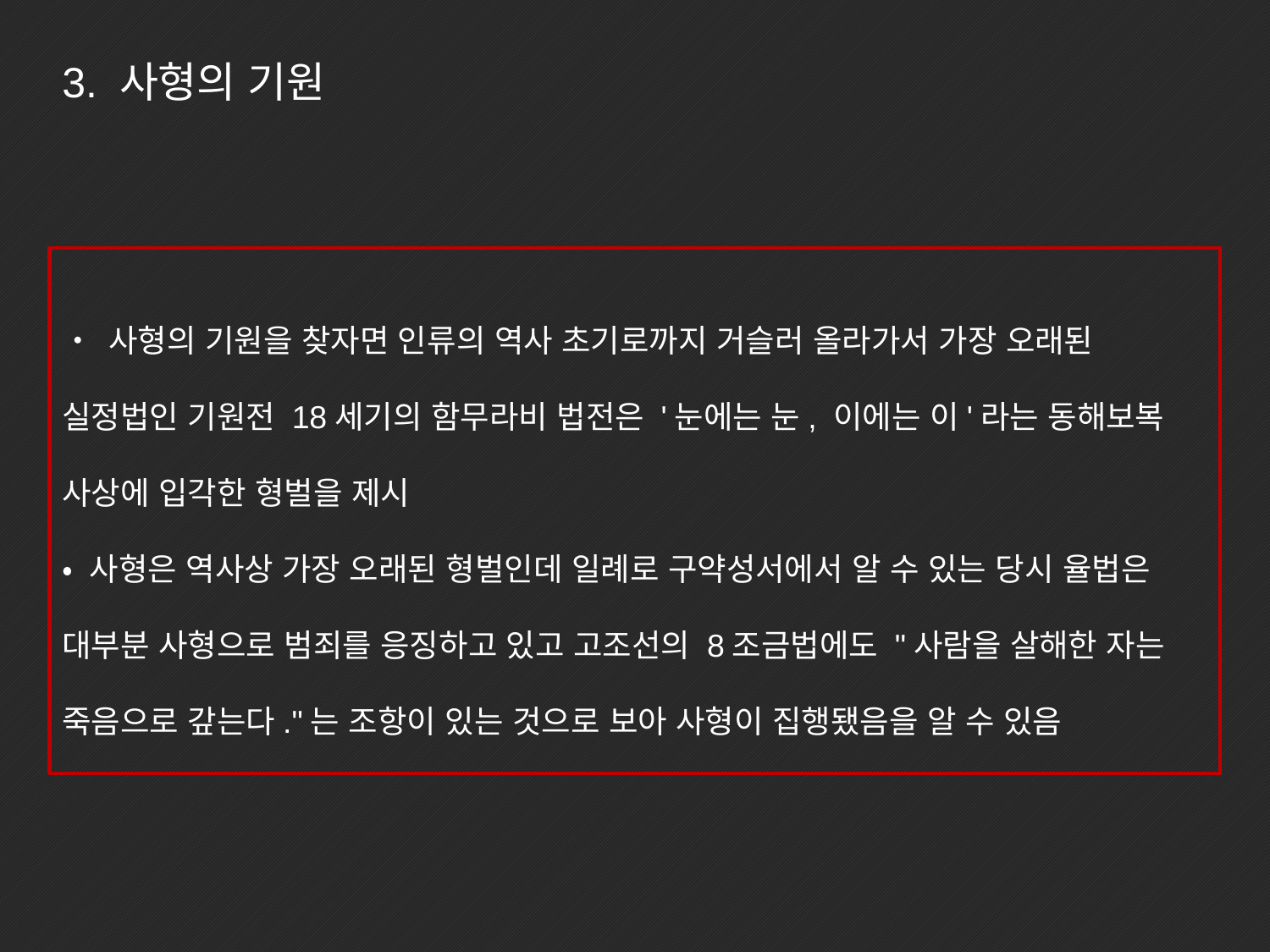

3. 사형의 기원
• 사형의 기원을 찾자면 인류의 역사 초기로까지 거슬러 올라가서 가장 오래된 실정법인 기원전 18세기의 함무라비 법전은 '눈에는 눈, 이에는 이'라는 동해보복 사상에 입각한 형벌을 제시
• 사형은 역사상 가장 오래된 형벌인데 일례로 구약성서에서 알 수 있는 당시 율법은 대부분 사형으로 범죄를 응징하고 있고 고조선의 8조금법에도 "사람을 살해한 자는 죽음으로 갚는다."는 조항이 있는 것으로 보아 사형이 집행됐음을 알 수 있음